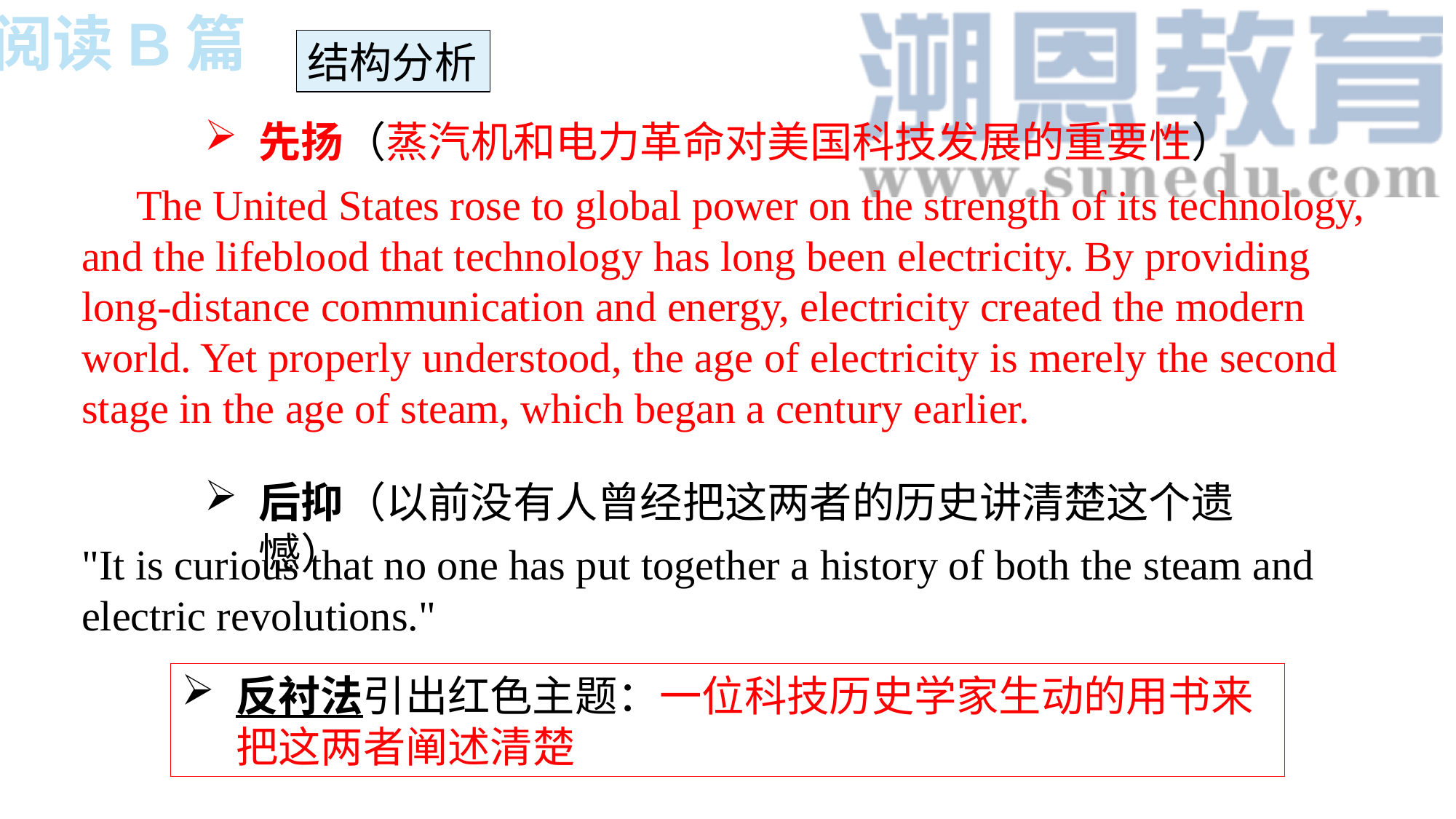

阅读B篇
结构分析
先扬（蒸汽机和电力革命对美国科技发展的重要性）
The United States rose to global power on the strength of its technology, and the lifeblood that technology has long been electricity. By providing long-distance communication and energy, electricity created the modern world. Yet properly understood, the age of electricity is merely the second stage in the age of steam, which began a century earlier.
后抑（以前没有人曾经把这两者的历史讲清楚这个遗憾）
"It is curious that no one has put together a history of both the steam and electric revolutions."
反衬法引出红色主题：一位科技历史学家生动的用书来把这两者阐述清楚